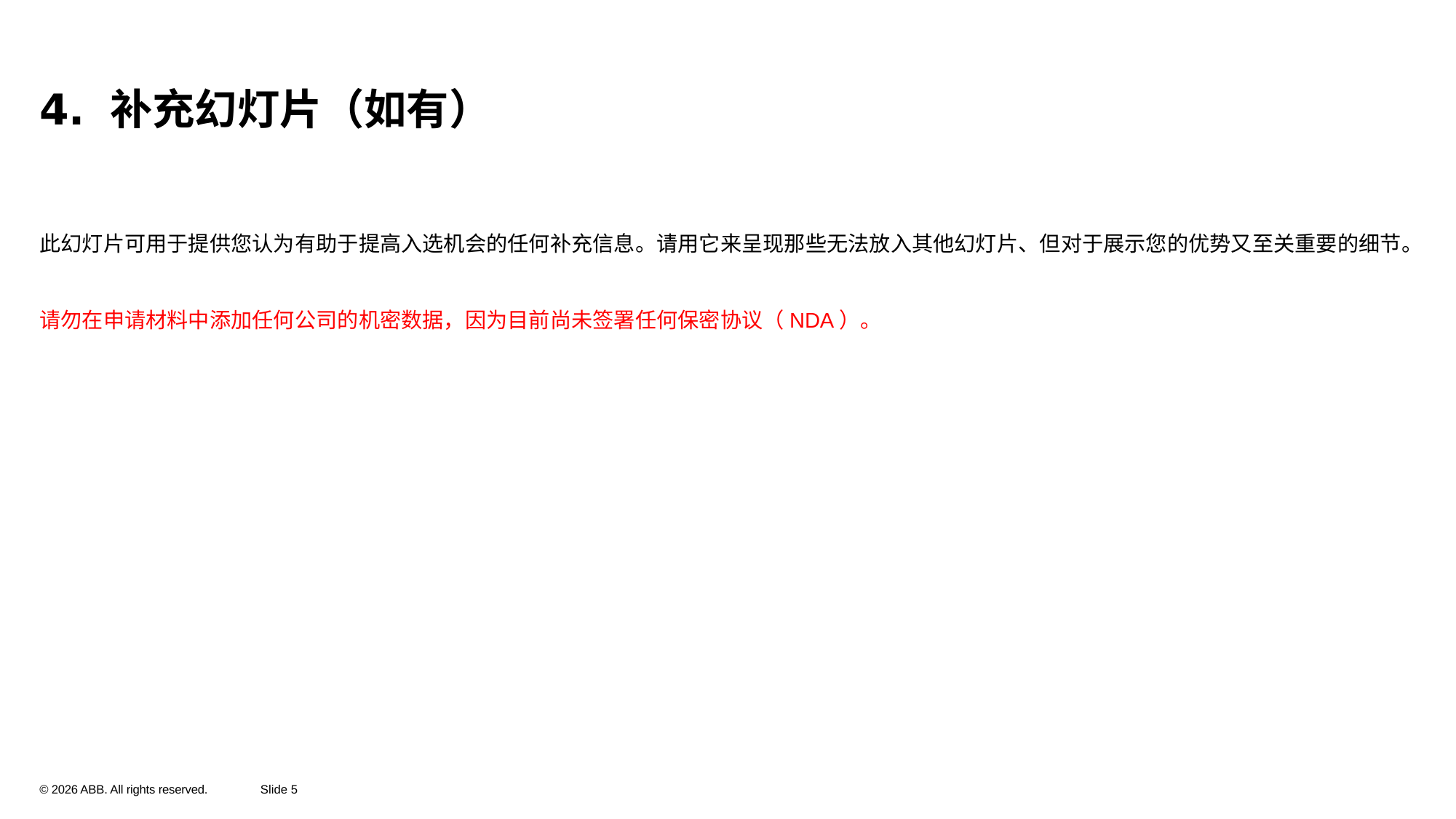

# 4. 补充幻灯片（如有）
此幻灯片可用于提供您认为有助于提高入选机会的任何补充信息。请用它来呈现那些无法放入其他幻灯片、但对于展示您的优势又至关重要的细节。
请勿在申请材料中添加任何公司的机密数据，因为目前尚未签署任何保密协议（NDA）。

June 5, 2026
Slide 5